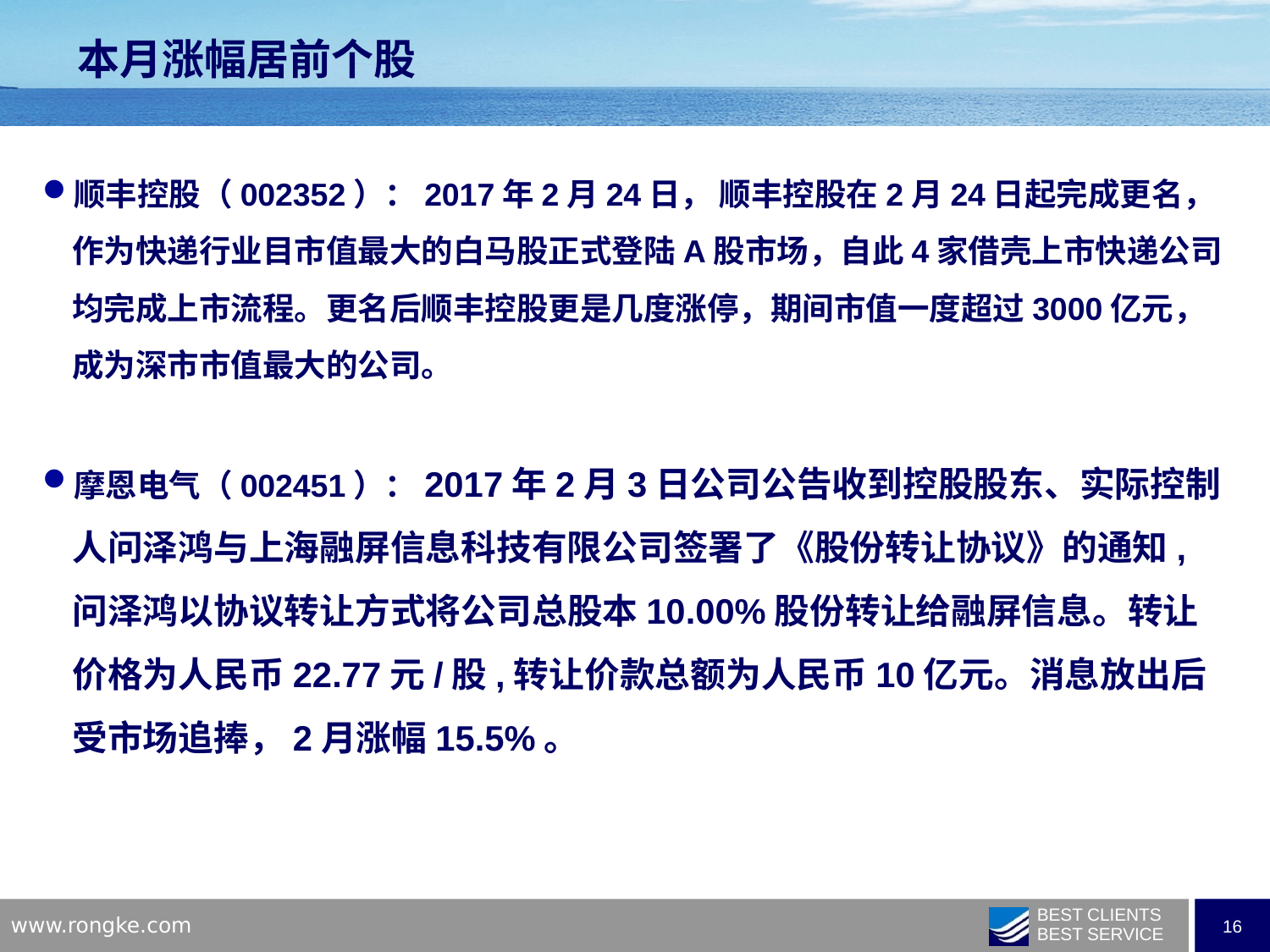

本月涨幅居前个股
顺丰控股（002352）：2017年2月24日， 顺丰控股在2月24日起完成更名，作为快递行业目市值最大的白马股正式登陆A股市场，自此4家借壳上市快递公司均完成上市流程。更名后顺丰控股更是几度涨停，期间市值一度超过3000亿元，成为深市市值最大的公司。

摩恩电气（002451）：2017年2月3日公司公告收到控股股东、实际控制人问泽鸿与上海融屏信息科技有限公司签署了《股份转让协议》的通知,问泽鸿以协议转让方式将公司总股本10.00%股份转让给融屏信息。转让价格为人民币22.77元/股,转让价款总额为人民币10亿元。消息放出后受市场追捧，2月涨幅15.5%。